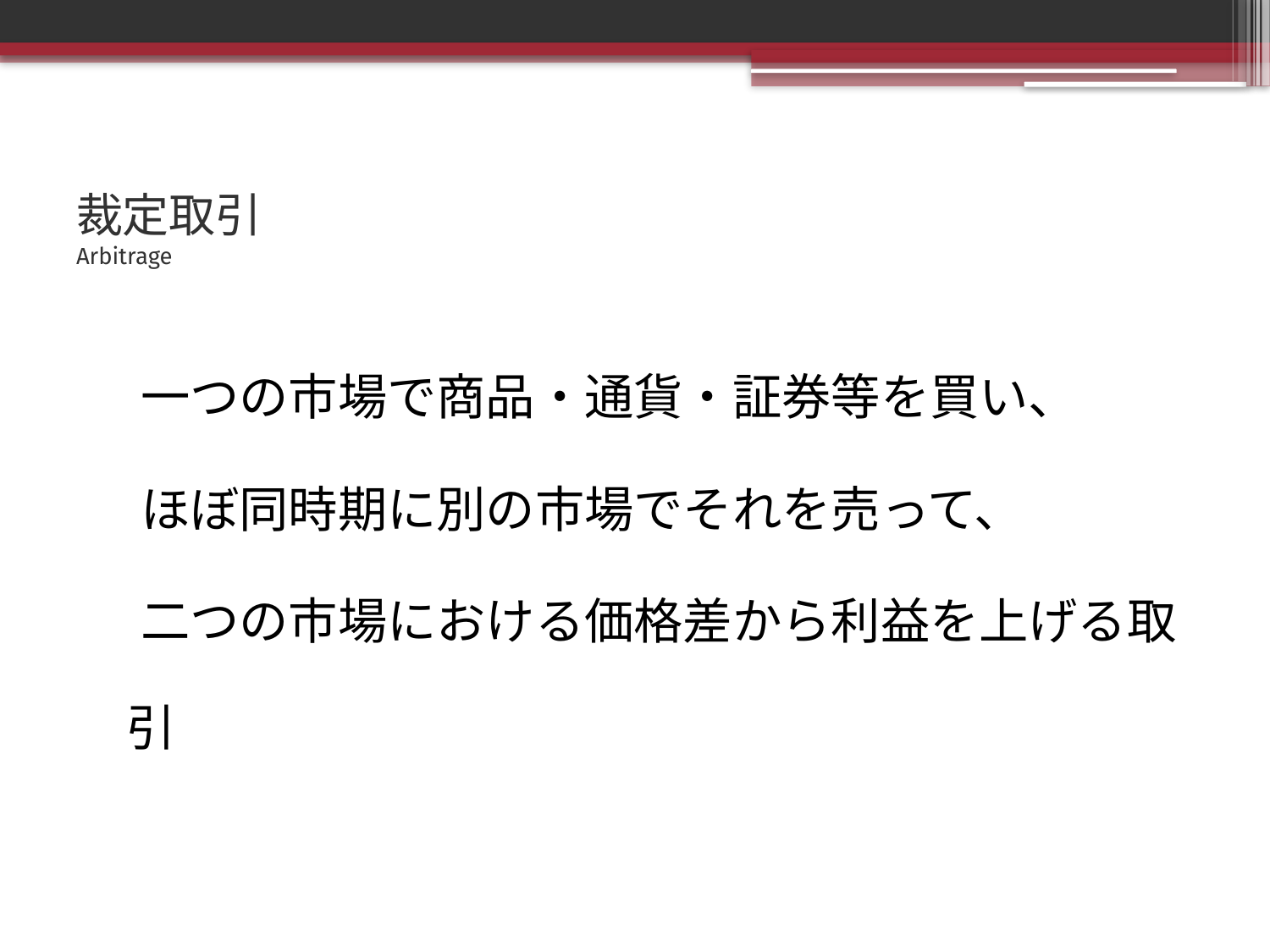

# 裁定取引 Arbitrage
　一つの市場で商品・通貨・証券等を買い、
　ほぼ同時期に別の市場でそれを売って、
　二つの市場における価格差から利益を上げる取引